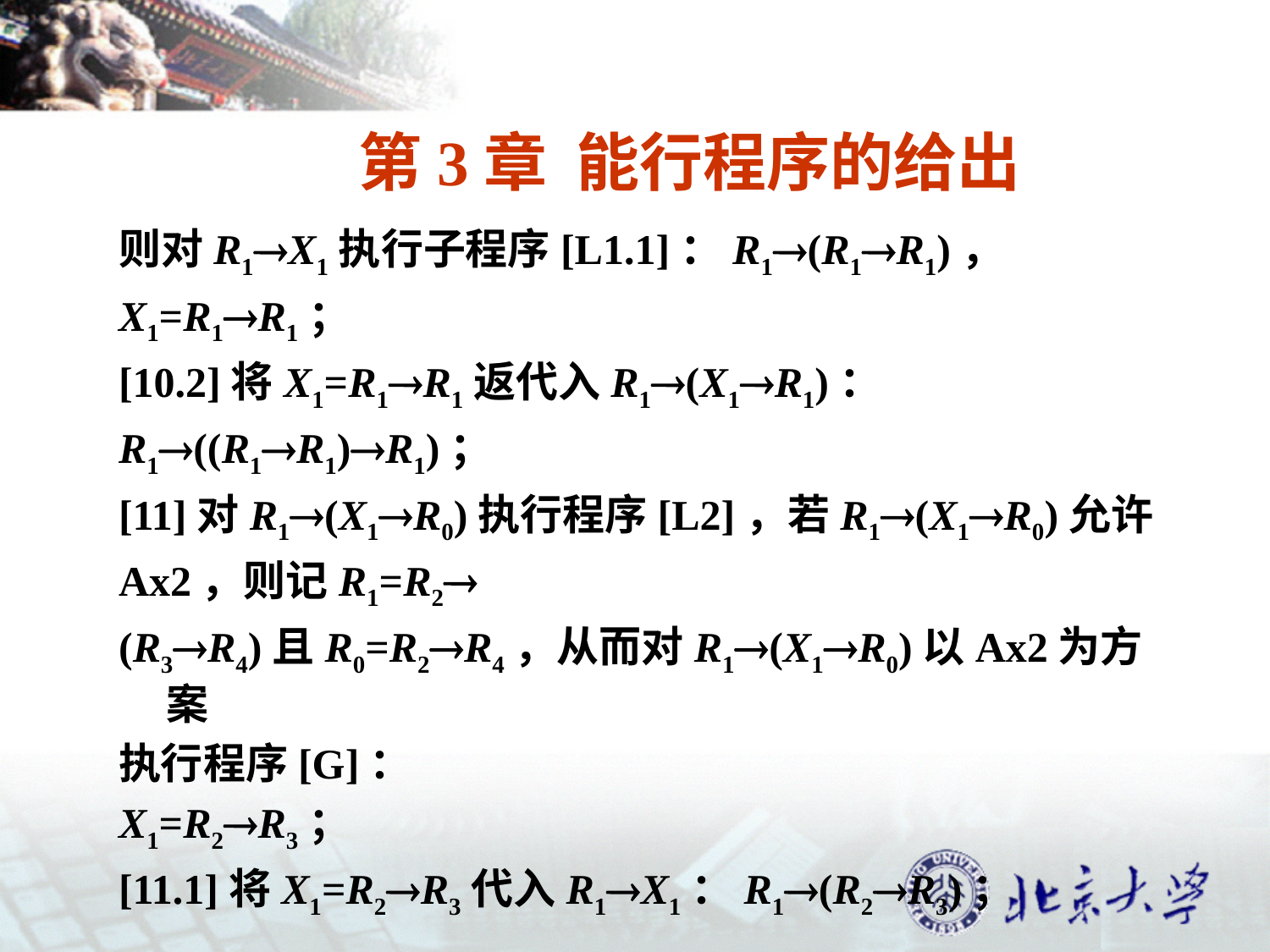

第3章  能行程序的给出
则对R1→X1执行子程序[L1.1]：R1→(R1→R1)，
X1=R1→R1；
[10.2]将X1=R1→R1返代入R1→(X1→R1)：
R1→((R1→R1)→R1)；
[11]对R1→(X1→R0)执行程序[L2]，若R1→(X1→R0)允许
Ax2，则记R1=R2→
(R3→R4)且R0=R2→R4，从而对R1→(X1→R0)以Ax2为方案
执行程序[G]：
X1=R2→R3；
[11.1]将X1=R2→R3代入R1→X1：R1→(R2→R3)；